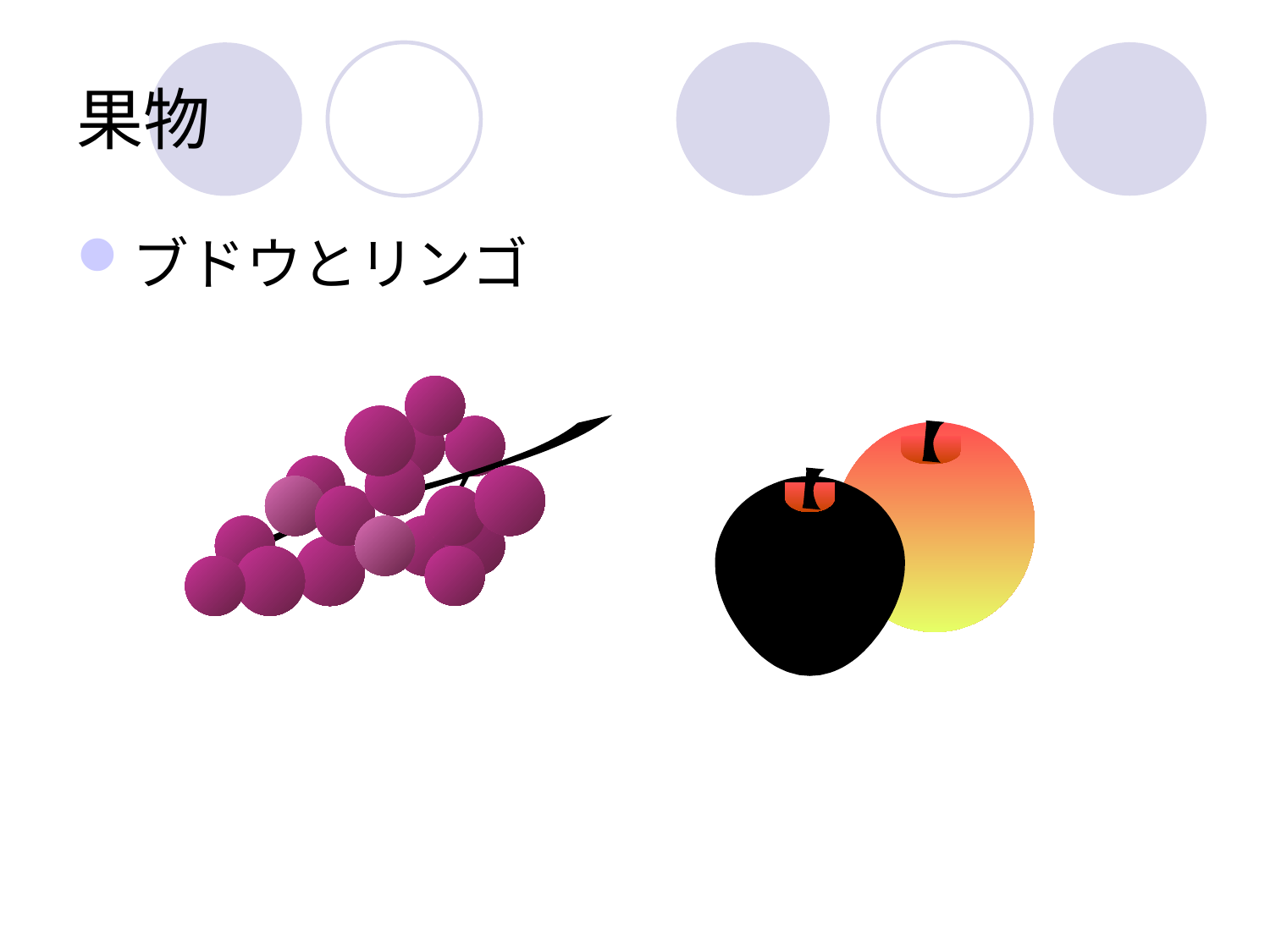

# 果物
ブドウとリンゴ

ー

ー

●
～

～